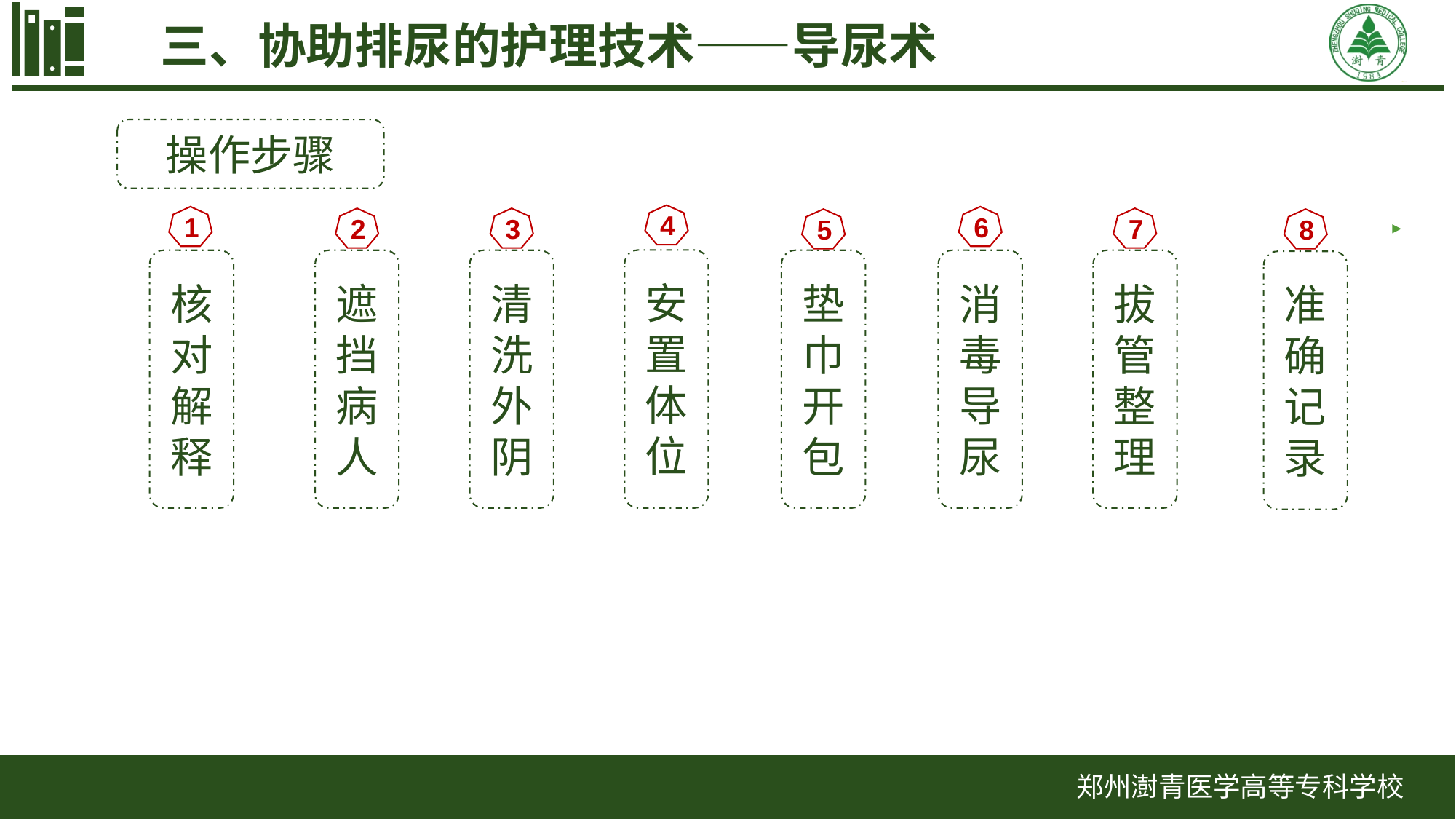

三、协助排尿的护理技术——导尿术
操作步骤
4
安置体位
1
核对解释
6
消毒导尿
2
遮挡病人
3
清洗外阴
7
拔管整理
5
垫巾开包
8
准确记录
郑州澍青医学高等专科学校